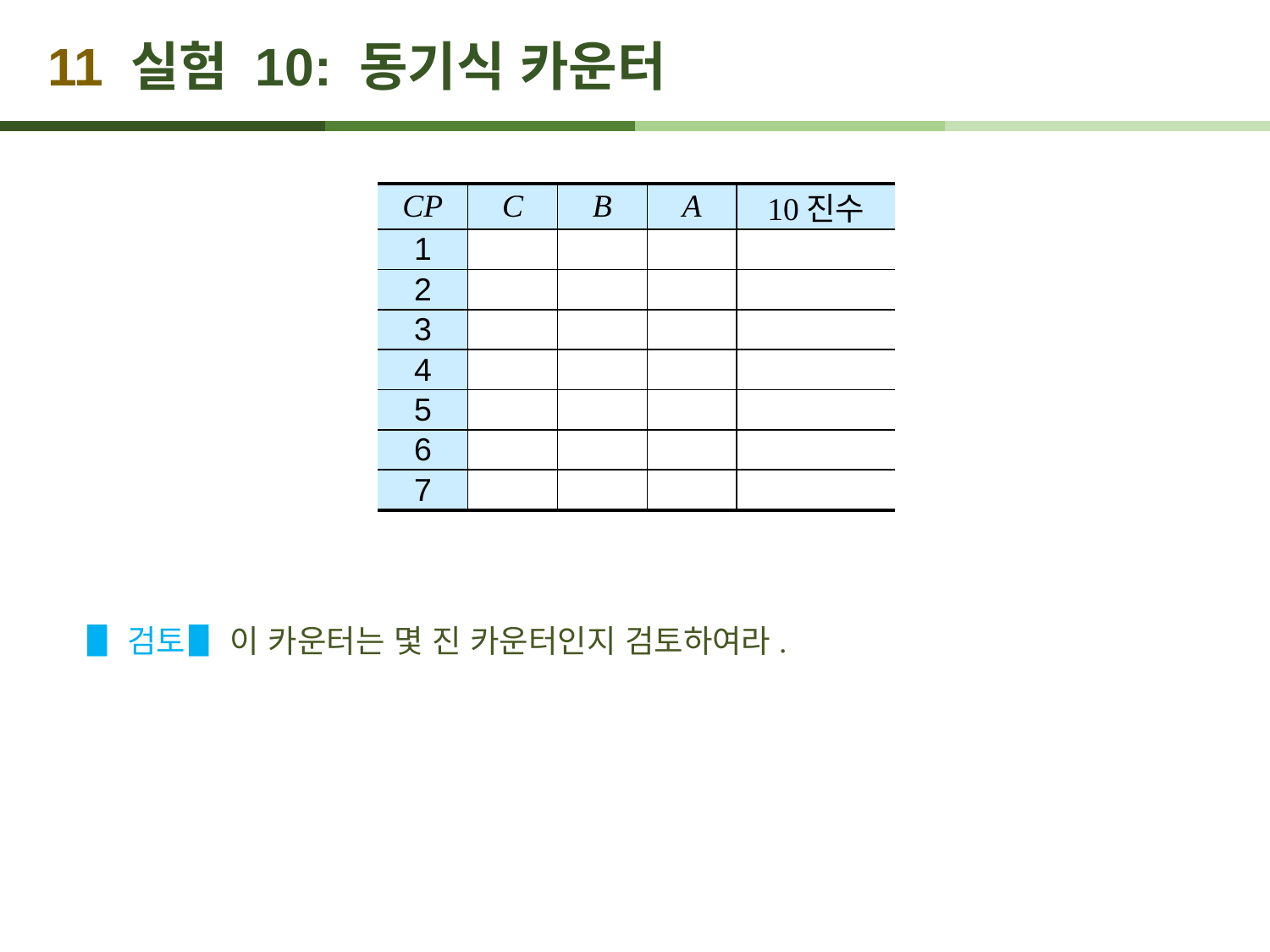

# 11 실험 10: 동기식 카운터
| CP | C | B | A | 10진수 |
| --- | --- | --- | --- | --- |
| 1 |  |  |  |  |
| 2 |  |  |  |  |
| 3 |  |  |  |  |
| 4 |  |  |  |  |
| 5 |  |  |  |  |
| 6 |  |  |  |  |
| 7 |  |  |  |  |
▋검토 ▋ 이 카운터는 몇 진 카운터인지 검토하여라.